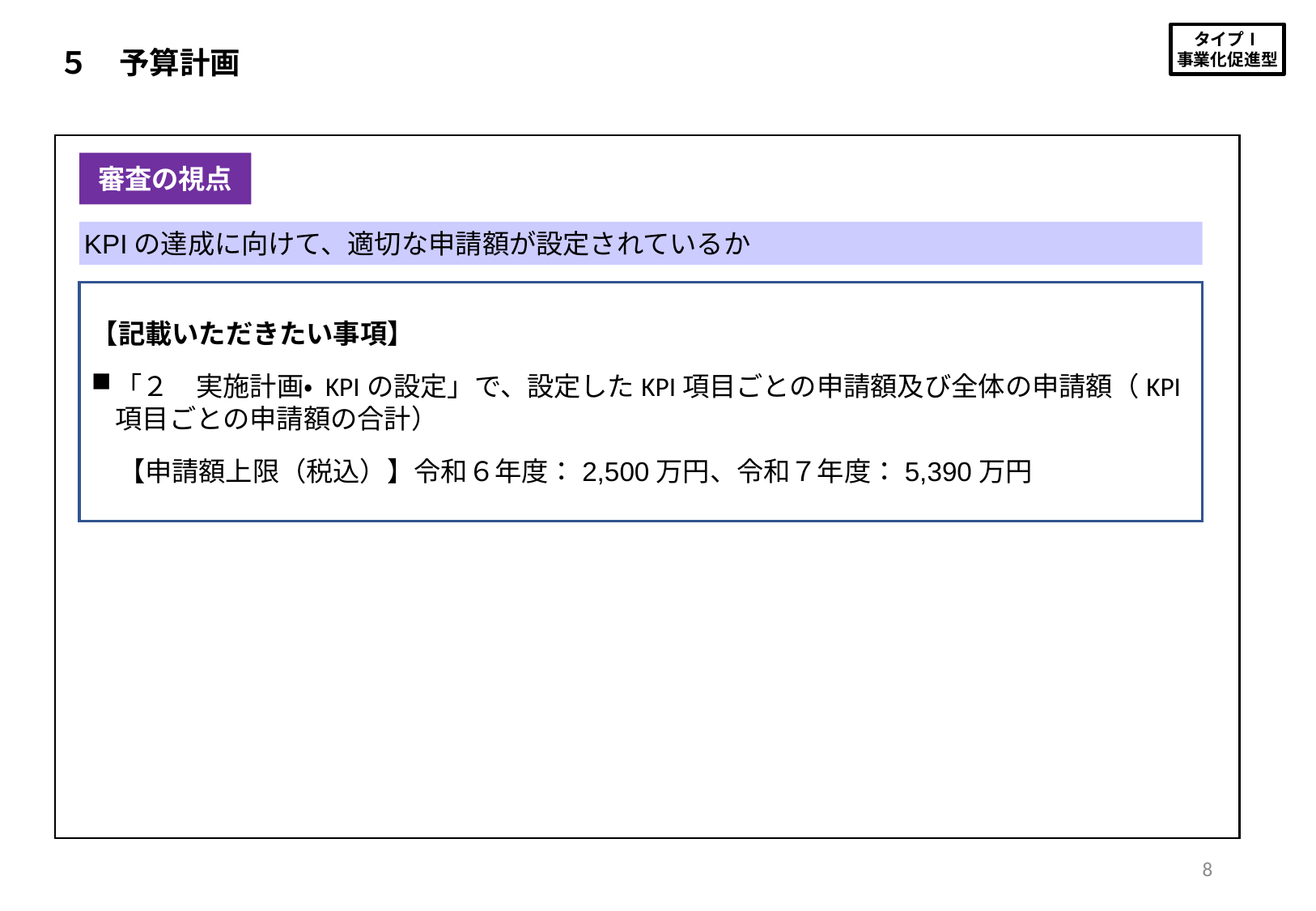

５　予算計画

審査の視点
KPIの達成に向けて、適切な申請額が設定されているか
【記載いただきたい事項】
「２　実施計画・ KPIの設定」で、設定したKPI項目ごとの申請額及び全体の申請額（KPI項目ごとの申請額の合計）
　【申請額上限（税込）】令和６年度：2,500万円、令和７年度：5,390万円
8